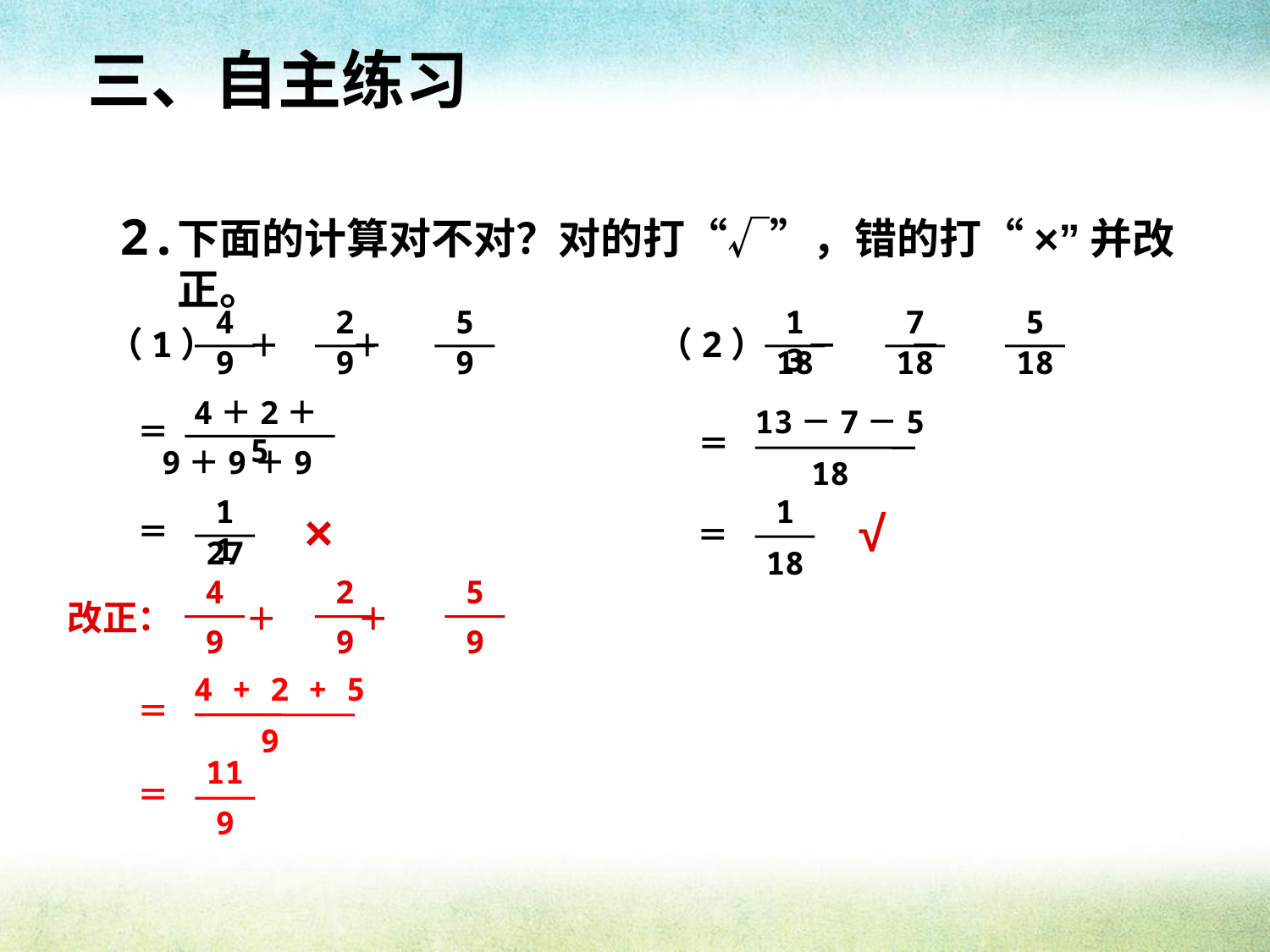

三、自主练习
2.
下面的计算对不对？对的打“√”，错的打“×”并改正。
4
9

2
9

5
9

13
18

7
18

5
18

（1）    ＋          ＋
（2）     －          －
4＋2＋5
13－7－5
＝
＝
9＋9＋9

18
11
27

1

18
×
√
＝
＝
4
9

2
9

5
9

改正：         ＋          ＋
4 + 2 + 5
＝

9
11
＝
9